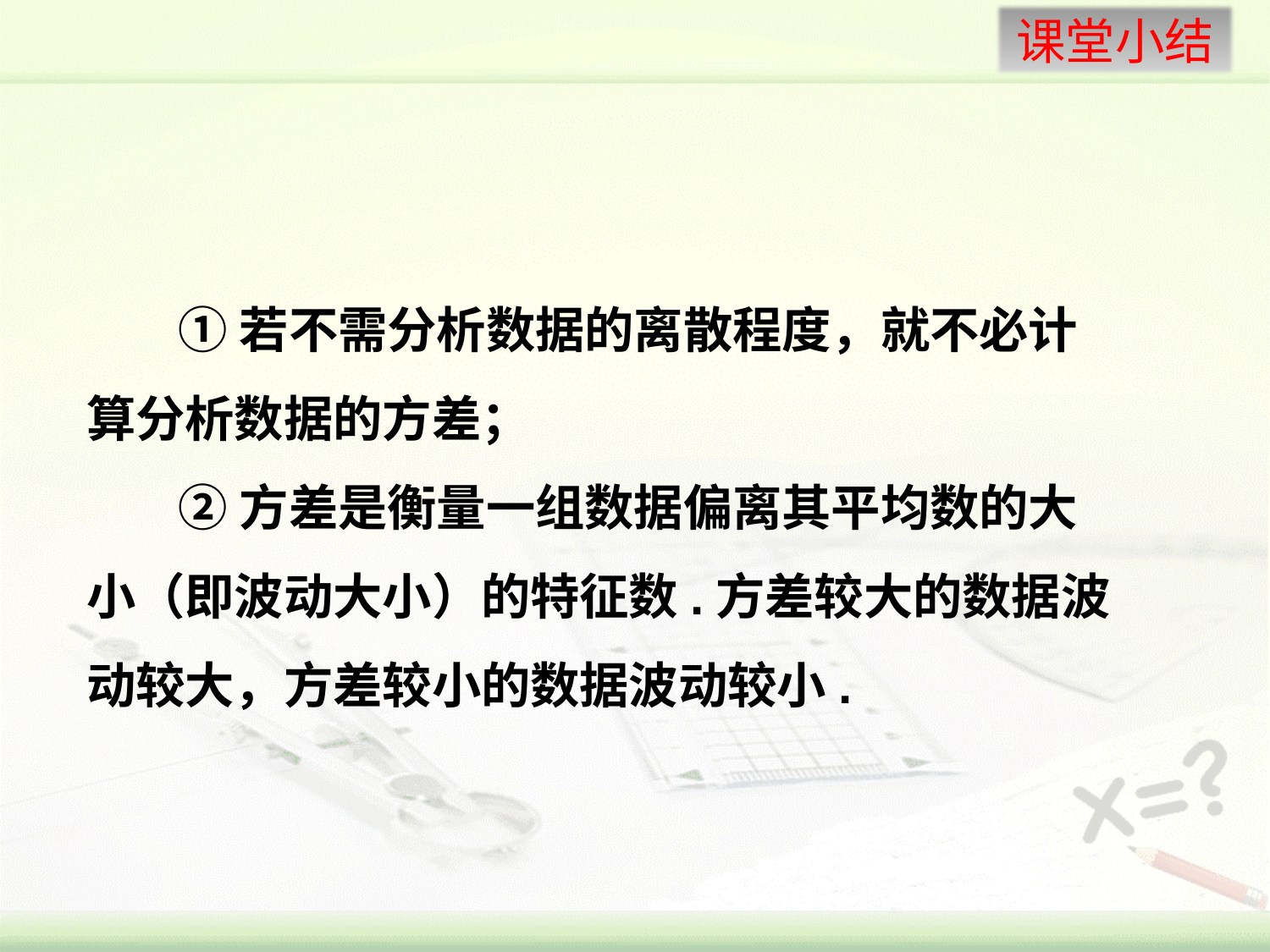

①若不需分析数据的离散程度，就不必计算分析数据的方差；
     ②方差是衡量一组数据偏离其平均数的大小（即波动大小）的特征数.方差较大的数据波动较大，方差较小的数据波动较小.